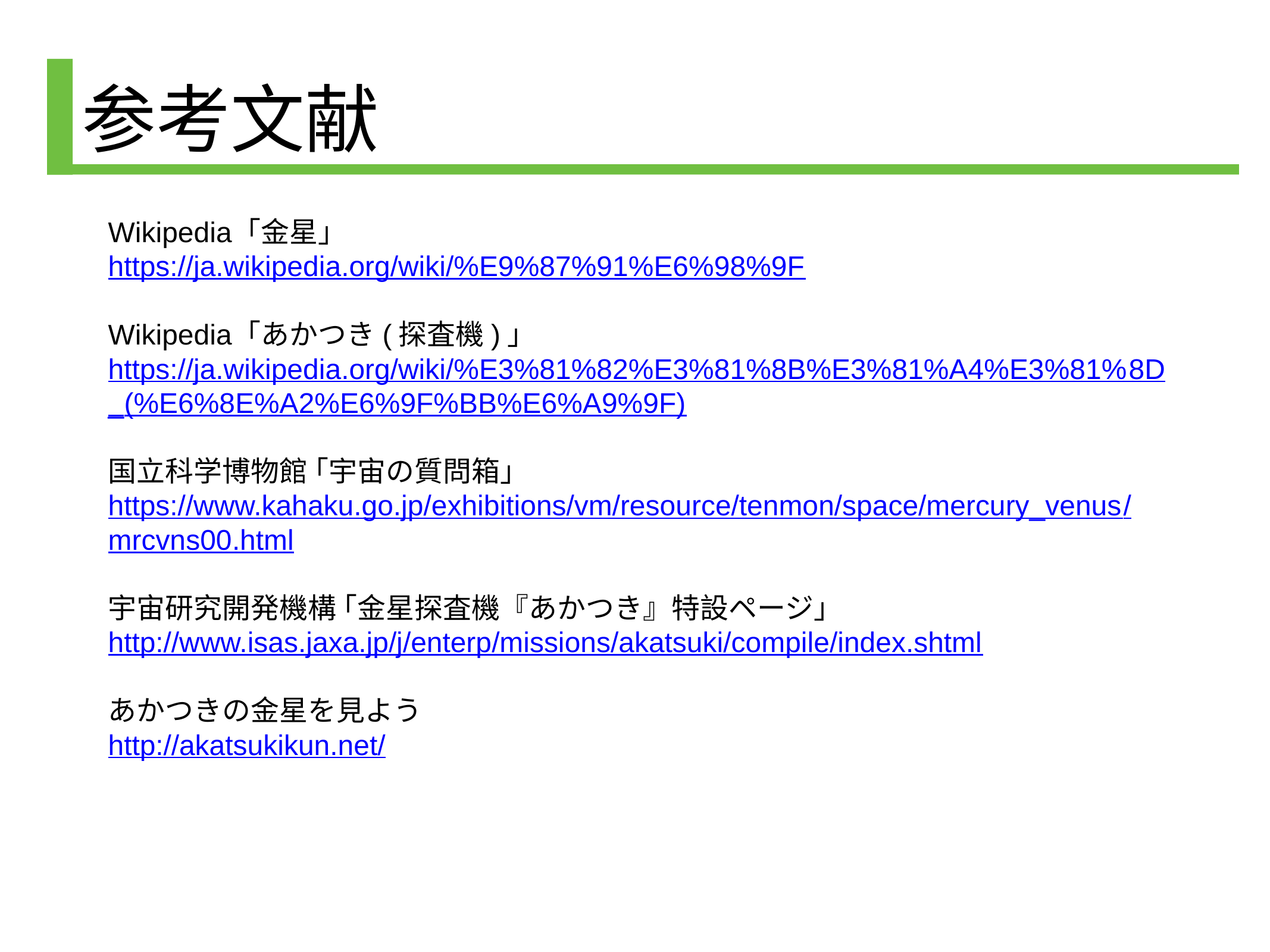

# 参考文献
Wikipedia ｢金星｣
https://ja.wikipedia.org/wiki/%E9%87%91%E6%98%9F

Wikipedia ｢あかつき(探査機)｣
https://ja.wikipedia.org/wiki/%E3%81%82%E3%81%8B%E3%81%A4%E3%81%8D
_(%E6%8E%A2%E6%9F%BB%E6%A9%9F)

国立科学博物館 ｢宇宙の質問箱｣
https://www.kahaku.go.jp/exhibitions/vm/resource/tenmon/space/mercury_venus/
mrcvns00.html

宇宙研究開発機構 ｢金星探査機『あかつき』特設ページ｣
http://www.isas.jaxa.jp/j/enterp/missions/akatsuki/compile/index.shtml

あかつきの金星を見よう
http://akatsukikun.net/